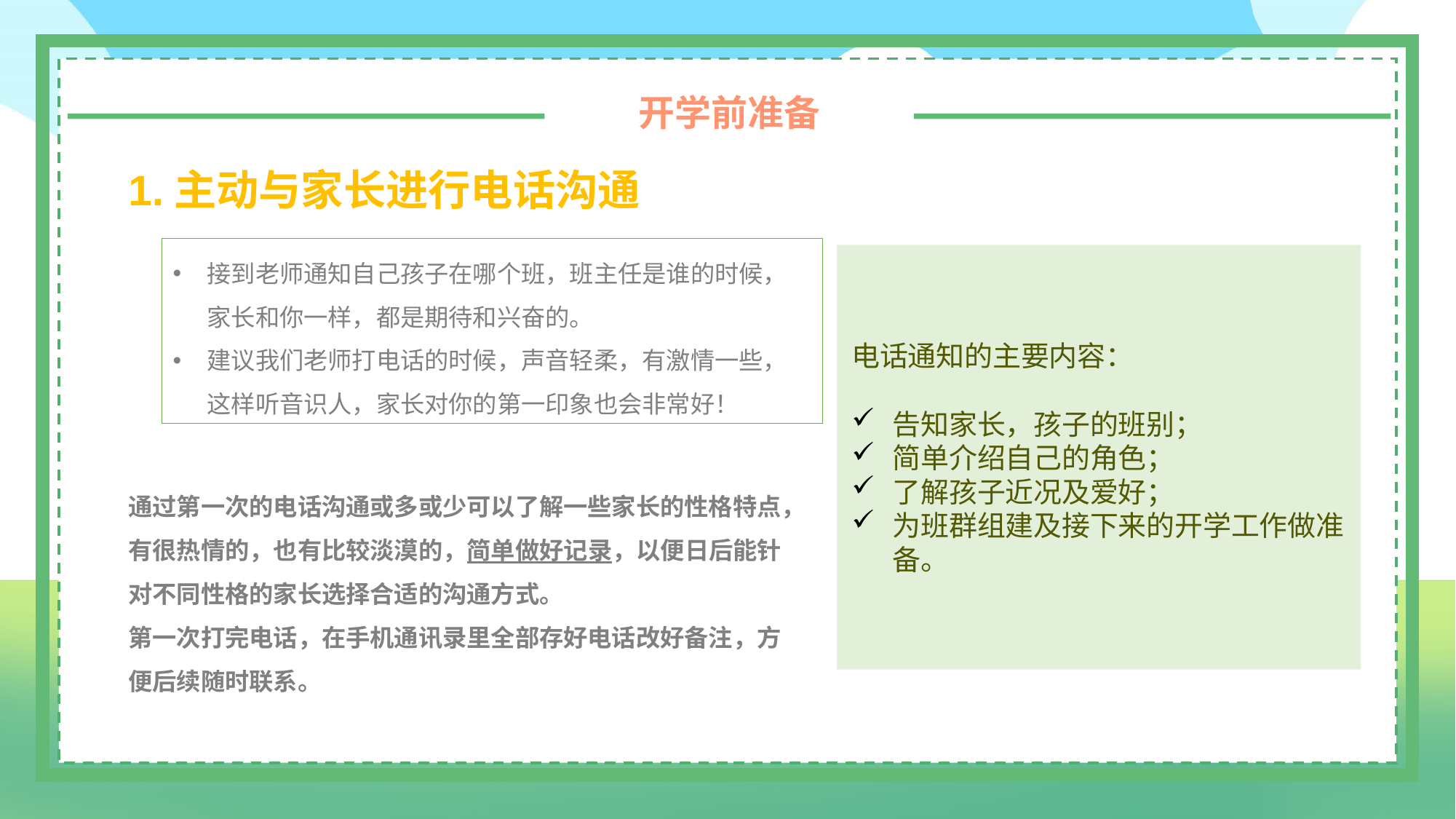

开学前准备

1.主动与家长进行电话沟通
接到老师通知自己孩子在哪个班，班主任是谁的时候，家长和你一样，都是期待和兴奋的。
建议我们老师打电话的时候，声音轻柔，有激情一些，这样听音识人，家长对你的第一印象也会非常好！
电话通知的主要内容：

告知家长，孩子的班别；
简单介绍自己的角色；
了解孩子近况及爱好；
为班群组建及接下来的开学工作做准备。
通过第一次的电话沟通或多或少可以了解一些家长的性格特点，有很热情的，也有比较淡漠的，简单做好记录，以便日后能针对不同性格的家长选择合适的沟通方式。
第一次打完电话，在手机通讯录里全部存好电话改好备注，方便后续随时联系。